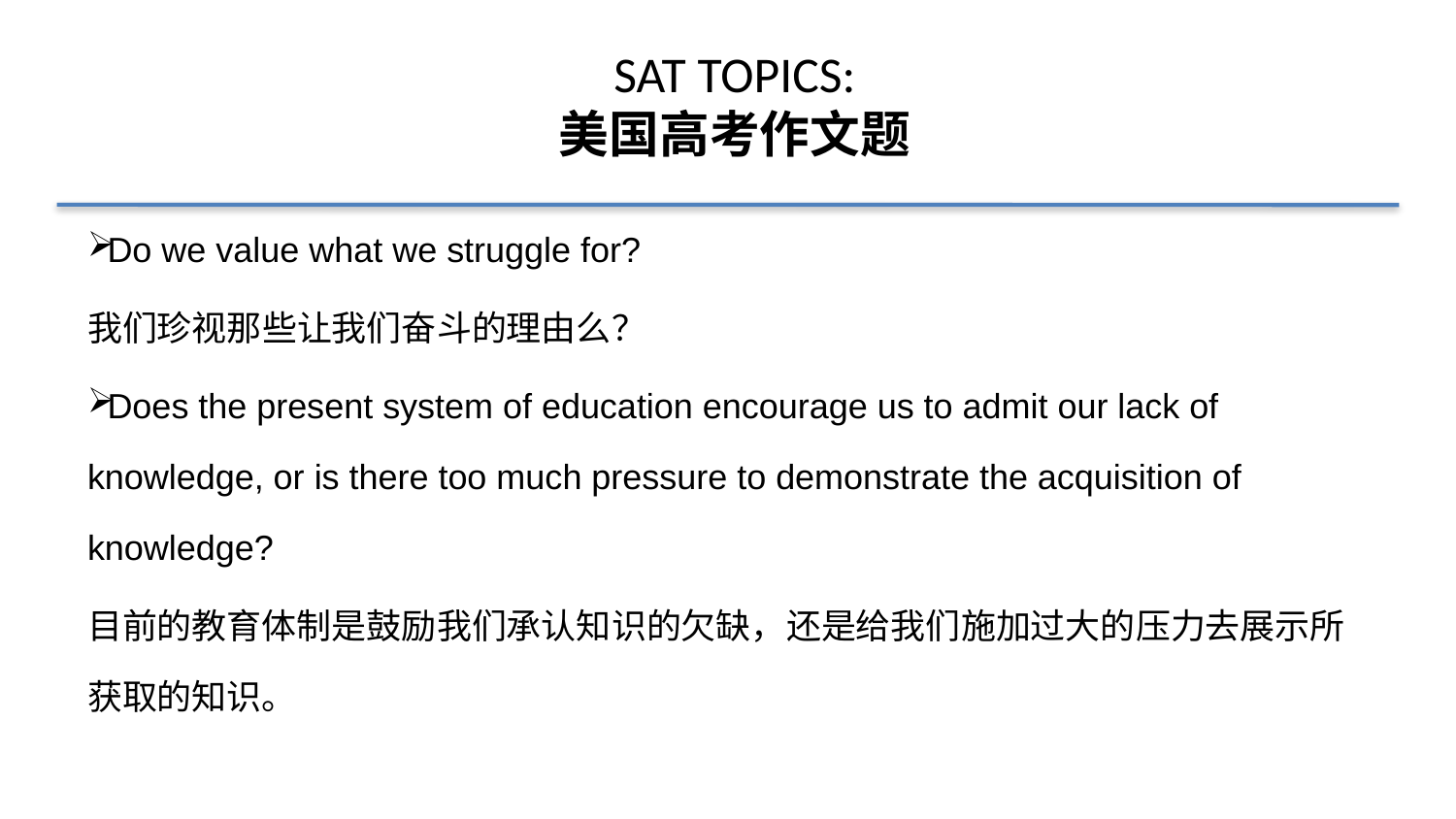

# SAT TOPICS: 美国高考作文题
Do we value what we struggle for?
我们珍视那些让我们奋斗的理由么？
Does the present system of education encourage us to admit our lack of knowledge, or is there too much pressure to demonstrate the acquisition of knowledge?
目前的教育体制是鼓励我们承认知识的欠缺，还是给我们施加过大的压力去展示所获取的知识。